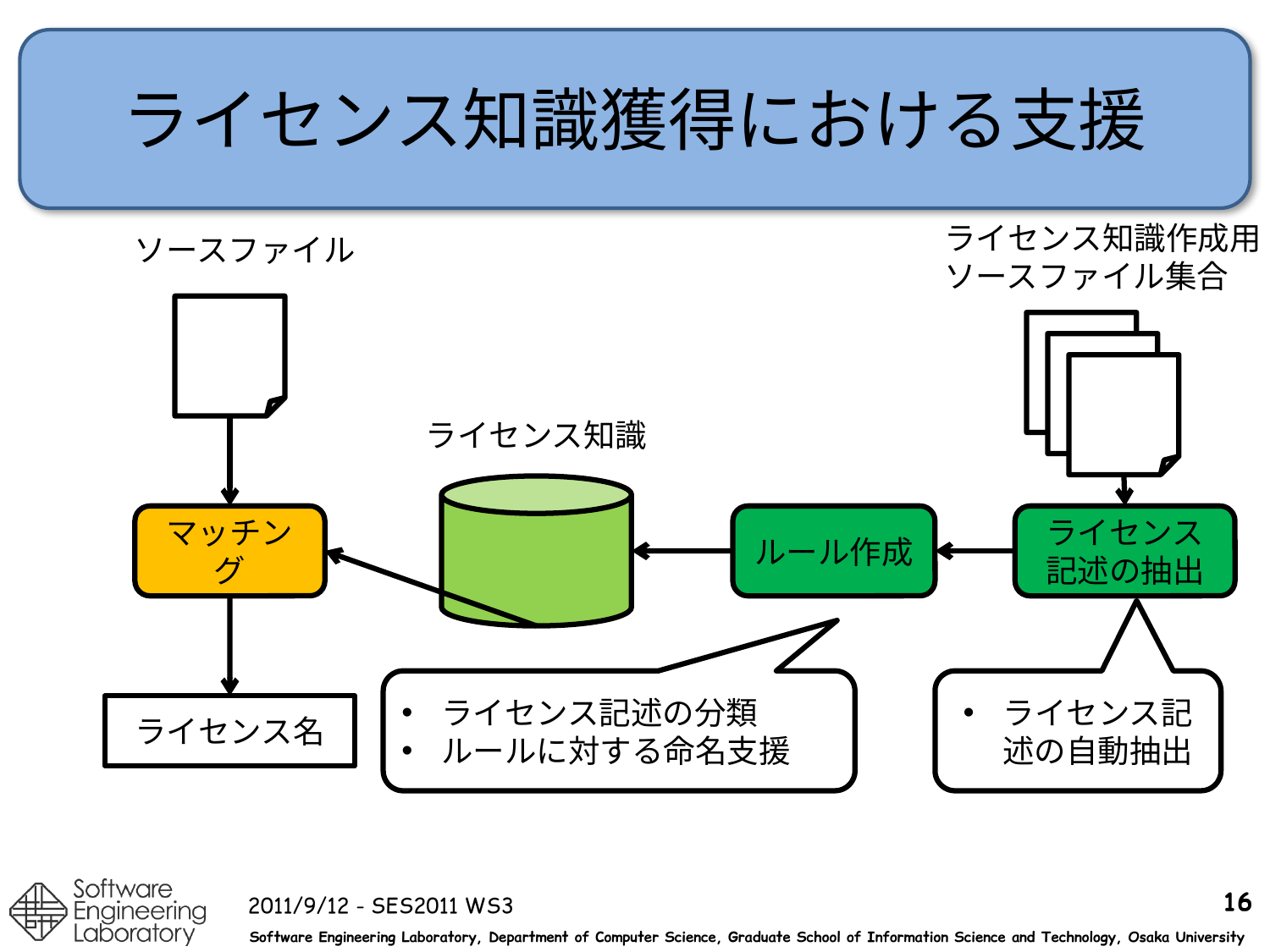

# ライセンス知識獲得における支援
ライセンス知識作成用
ソースファイル集合
ソースファイル

ライセンス知識

マッチング
ルール作成
ライセンス記述の抽出
ライセンス記述の分類
ルールに対する命名支援
ライセンス記述の自動抽出
ライセンス名
16
2011/9/12 - SES2011 WS3